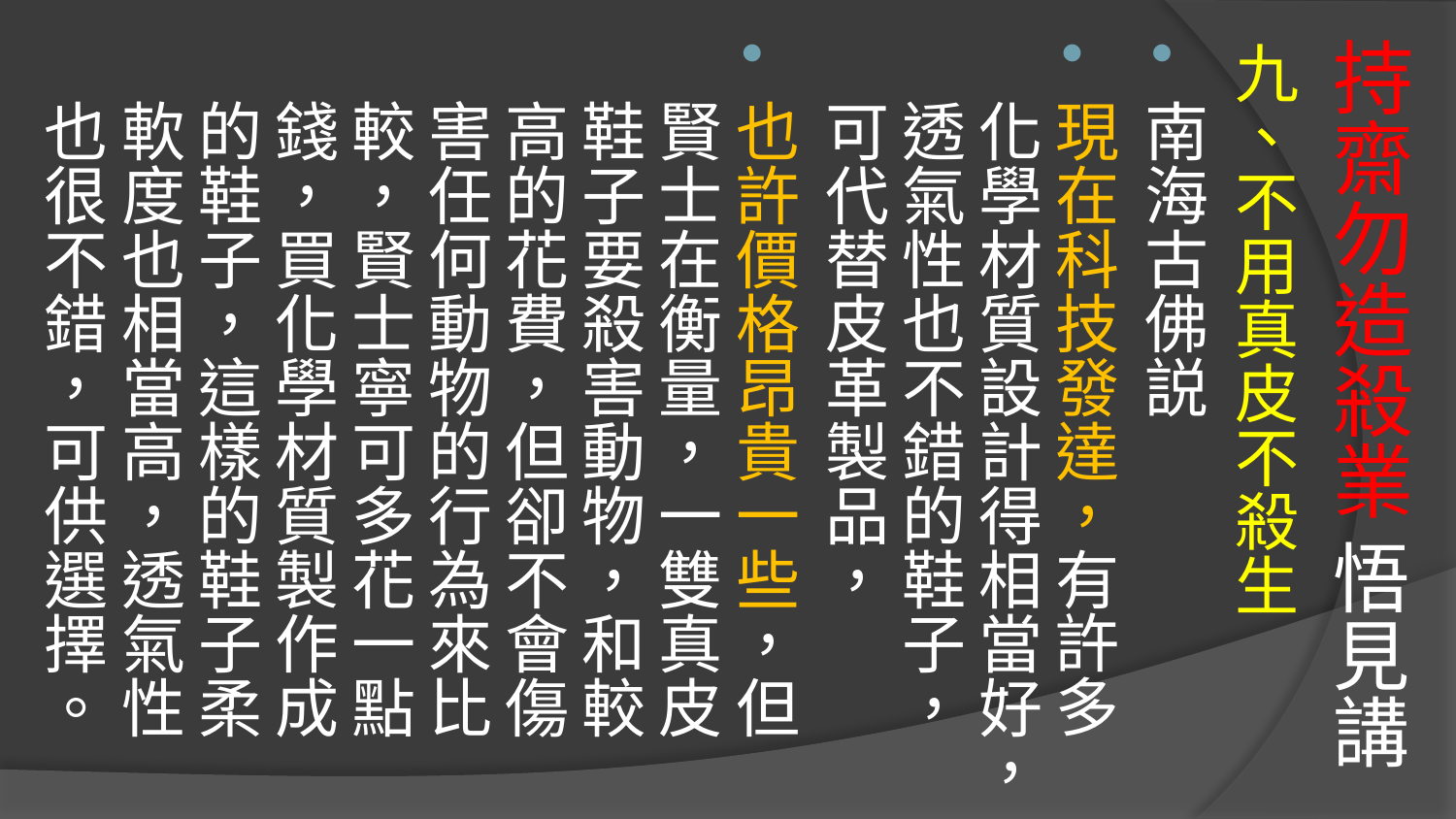

# 持齋勿造殺業 悟見講
九、不用真皮不殺生
南海古佛説
現在科技發達，有許多化學材質設計得相當好，透氣性也不錯的鞋子，可代替皮革製品，
也許價格昂貴一些，但賢士在衡量，一雙真皮鞋子要殺害動物，和較高的花費，但卻不會傷害任何動物的行為來比較，賢士寧可多花一點錢，買化學材質製作成的鞋子，這樣的鞋子柔軟度也相當高，透氣性也很不錯，可供選擇。